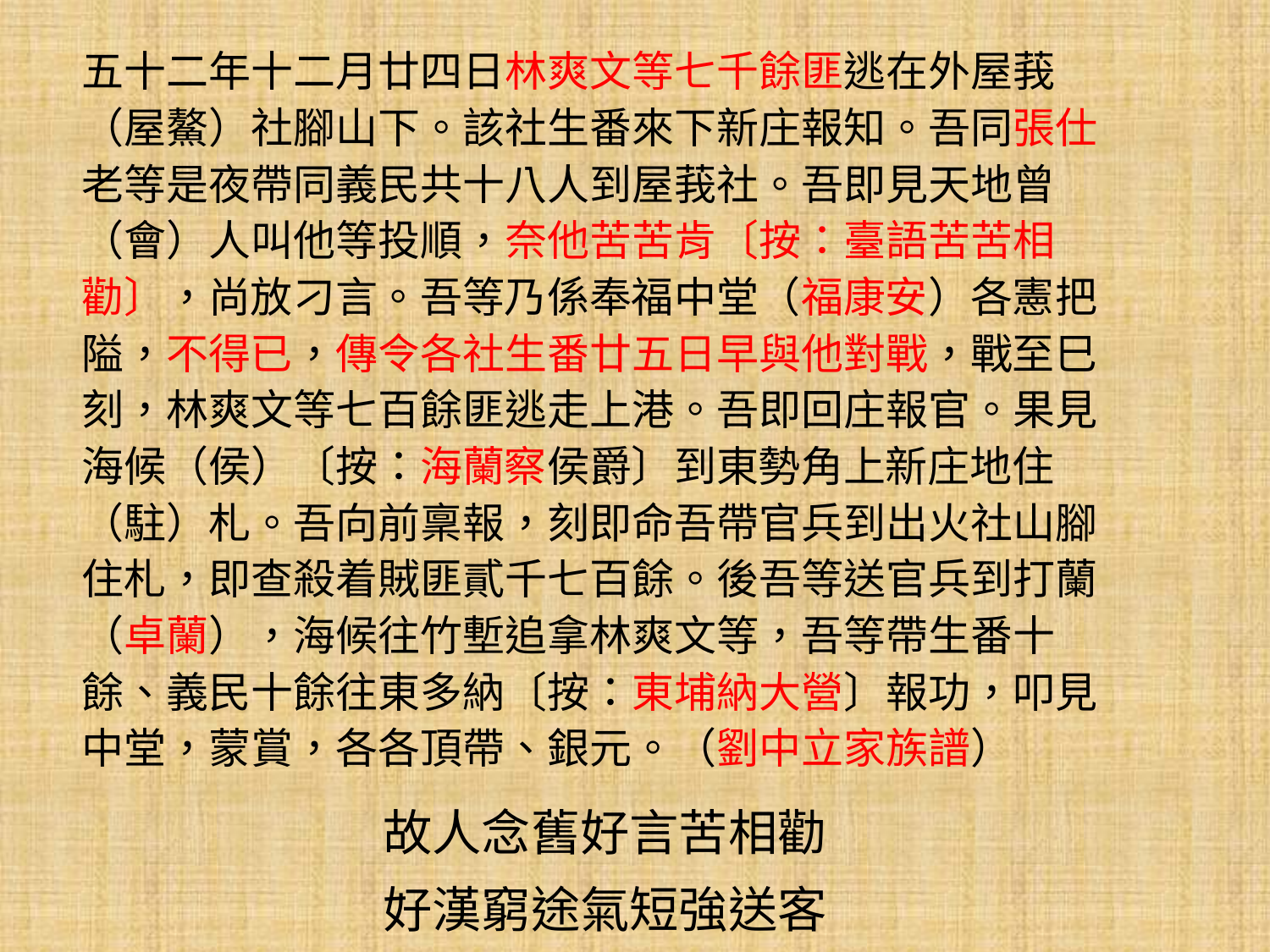

五十二年十二月廿四日林爽文等七千餘匪逃在外屋莪（屋鰲）社腳山下。該社生番來下新庄報知。吾同張仕老等是夜帶同義民共十八人到屋莪社。吾即見天地曾（會）人叫他等投順，奈他苦苦肯〔按：臺語苦苦相勸〕，尚放刁言。吾等乃係奉福中堂（福康安）各憲把隘，不得已，傳令各社生番廿五日早與他對戰，戰至巳刻，林爽文等七百餘匪逃走上港。吾即回庄報官。果見海候（侯）〔按：海蘭察侯爵〕到東勢角上新庄地住（駐）札。吾向前稟報，刻即命吾帶官兵到出火社山腳住札，即查殺着賊匪貳千七百餘。後吾等送官兵到打蘭（卓蘭），海候往竹塹追拿林爽文等，吾等帶生番十餘、義民十餘往東多納〔按：東埔納大營〕報功，叩見中堂，蒙賞，各各頂帶、銀元。（劉中立家族譜）
故人念舊好言苦相勸
好漢窮途氣短強送客